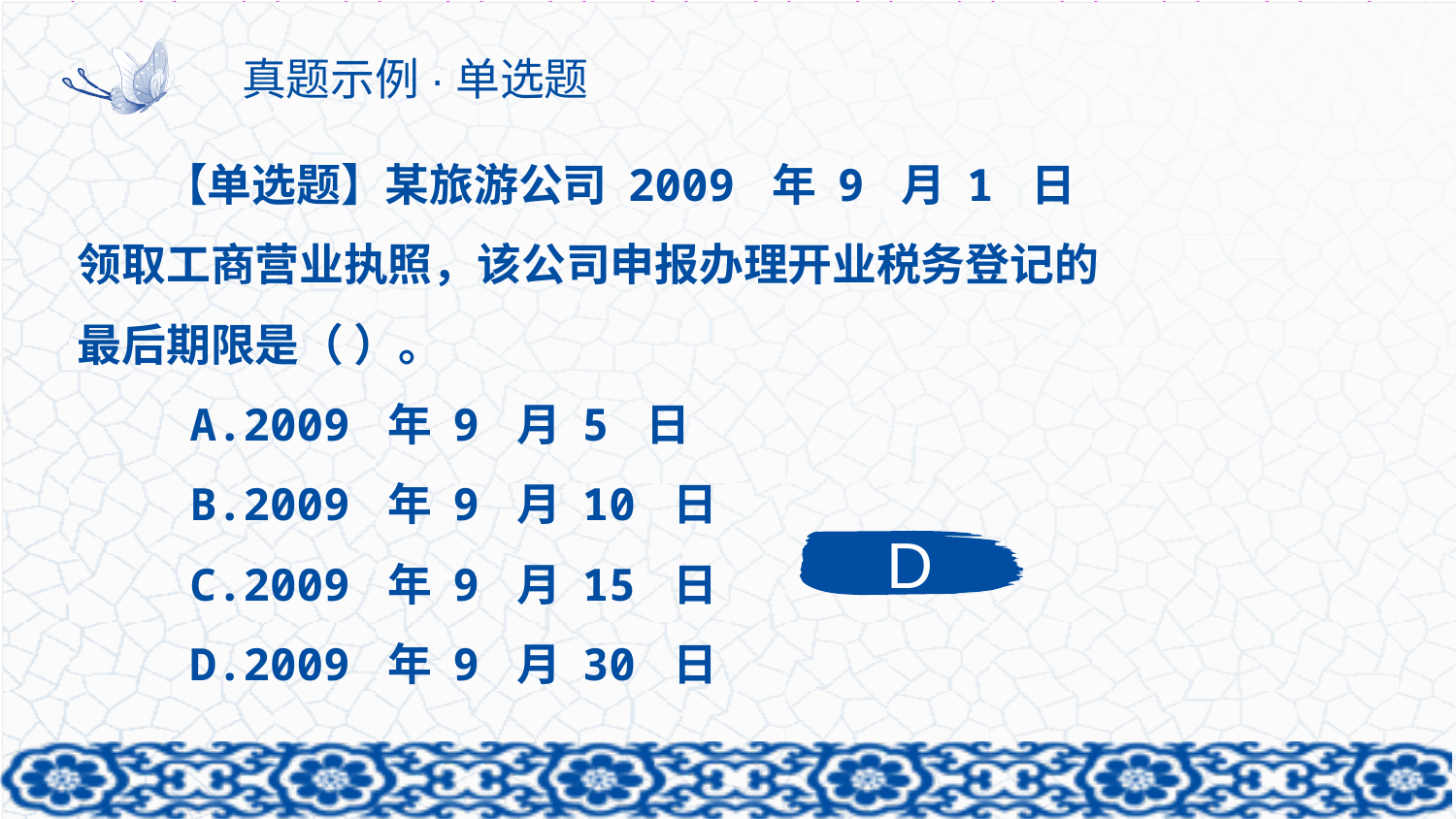

# 真题示例·单选题
【单选题】某旅游公司 2009 年 9 月 1 日领取工商营业执照，该公司申报办理开业税务登记的最后期限是（ ）。
 A.2009 年 9 月 5 日
 B.2009 年 9 月 10 日
 C.2009 年 9 月 15 日
 D.2009 年 9 月 30 日

D